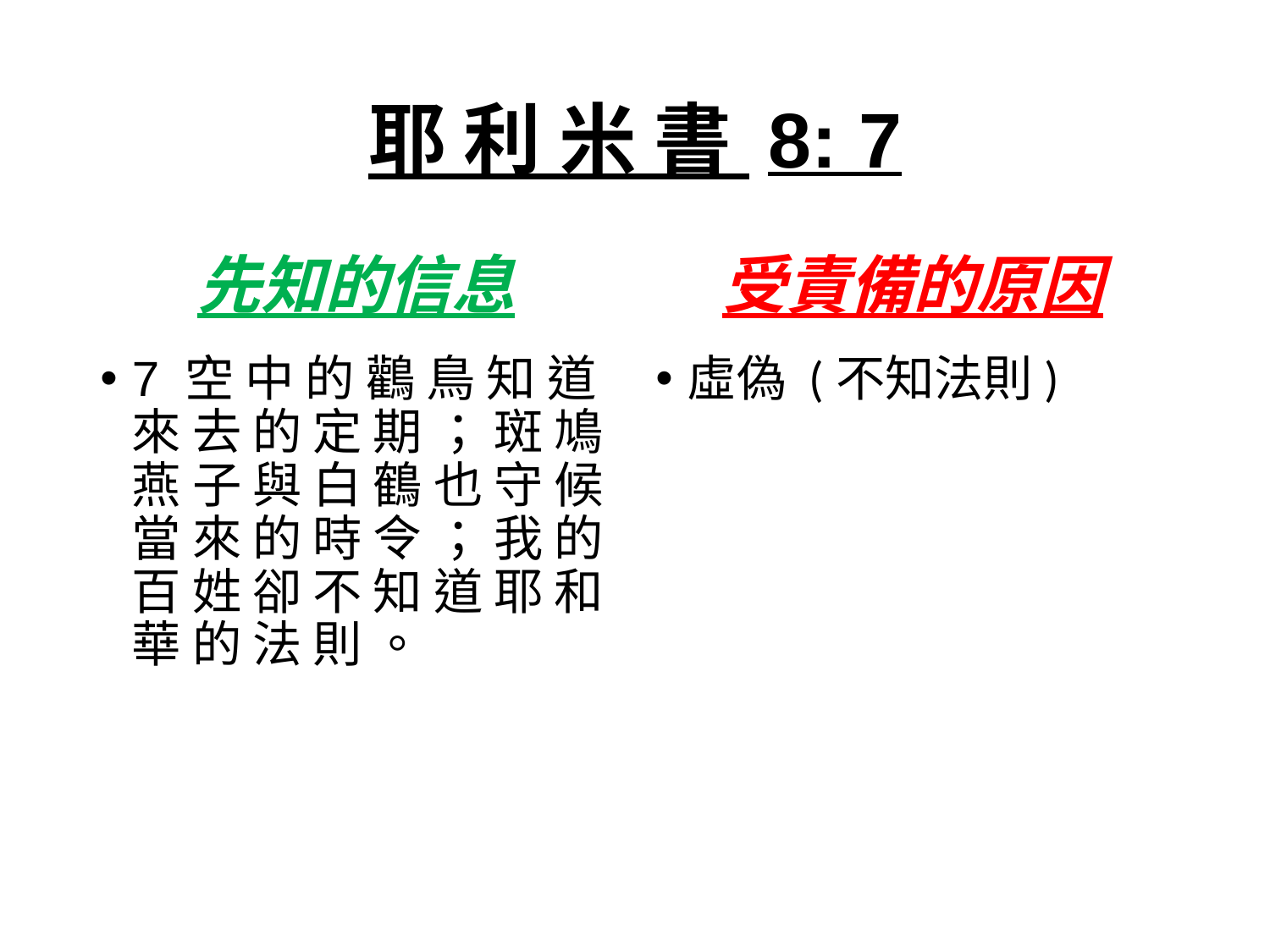

# 耶 利 米 書 8: 7
先知的信息
受責備的原因
7 空 中 的 鸛 鳥 知 道 來 去 的 定 期 ； 斑 鳩 燕 子 與 白 鶴 也 守 候 當 來 的 時 令 ； 我 的 百 姓 卻 不 知 道 耶 和 華 的 法 則 。
虛偽 (不知法則)